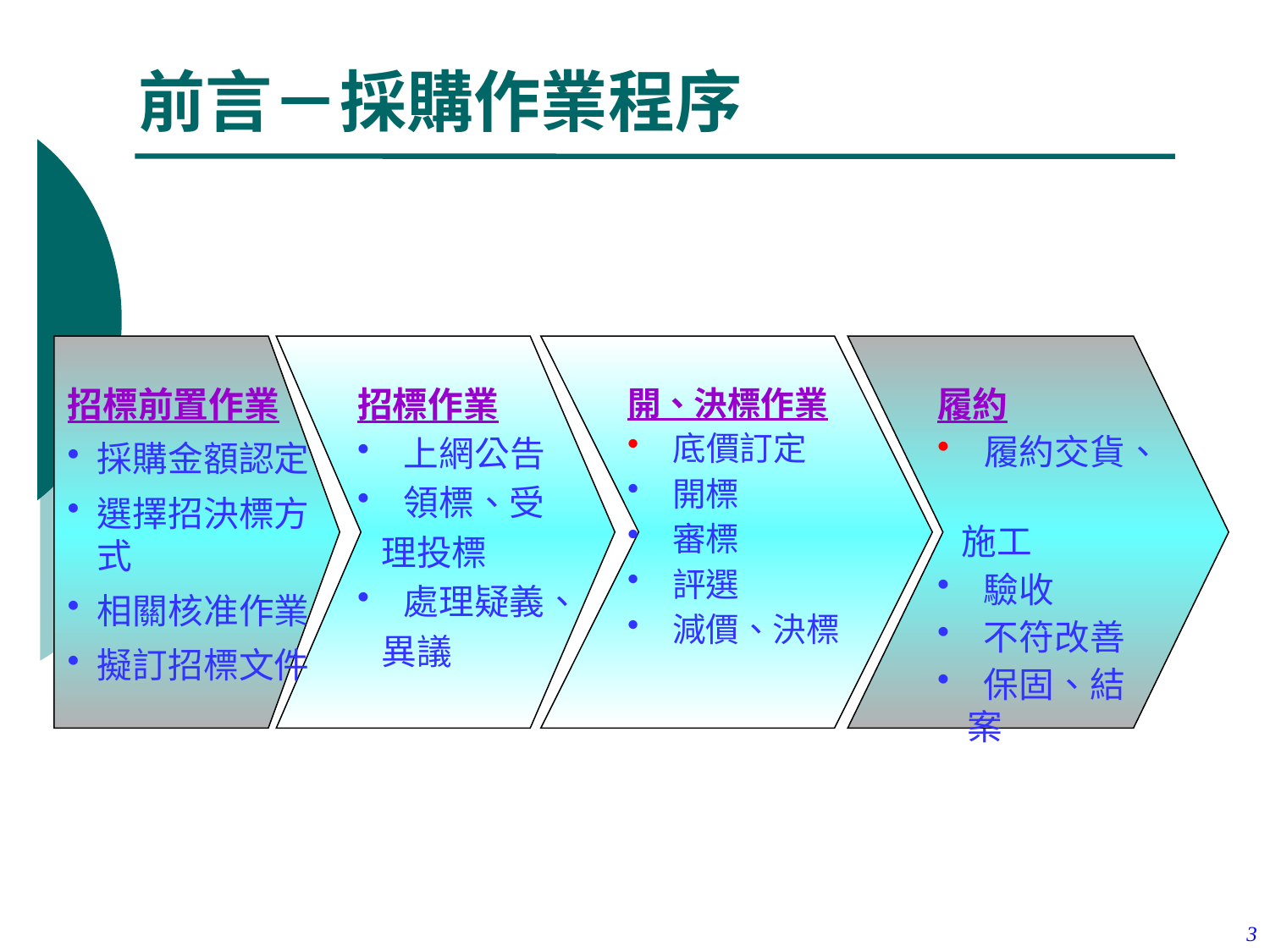

前言－採購作業程序

招標前置作業
採購金額認定
選擇招決標方式
相關核准作業
擬訂招標文件
招標作業
 上網公告
 領標、受
  理投標
 處理疑義、
  異議
開、決標作業
 底價訂定
 開標
 審標
 評選
 減價、決標
履約
 履約交貨、
  施工
 驗收
 不符改善
 保固、結案
3